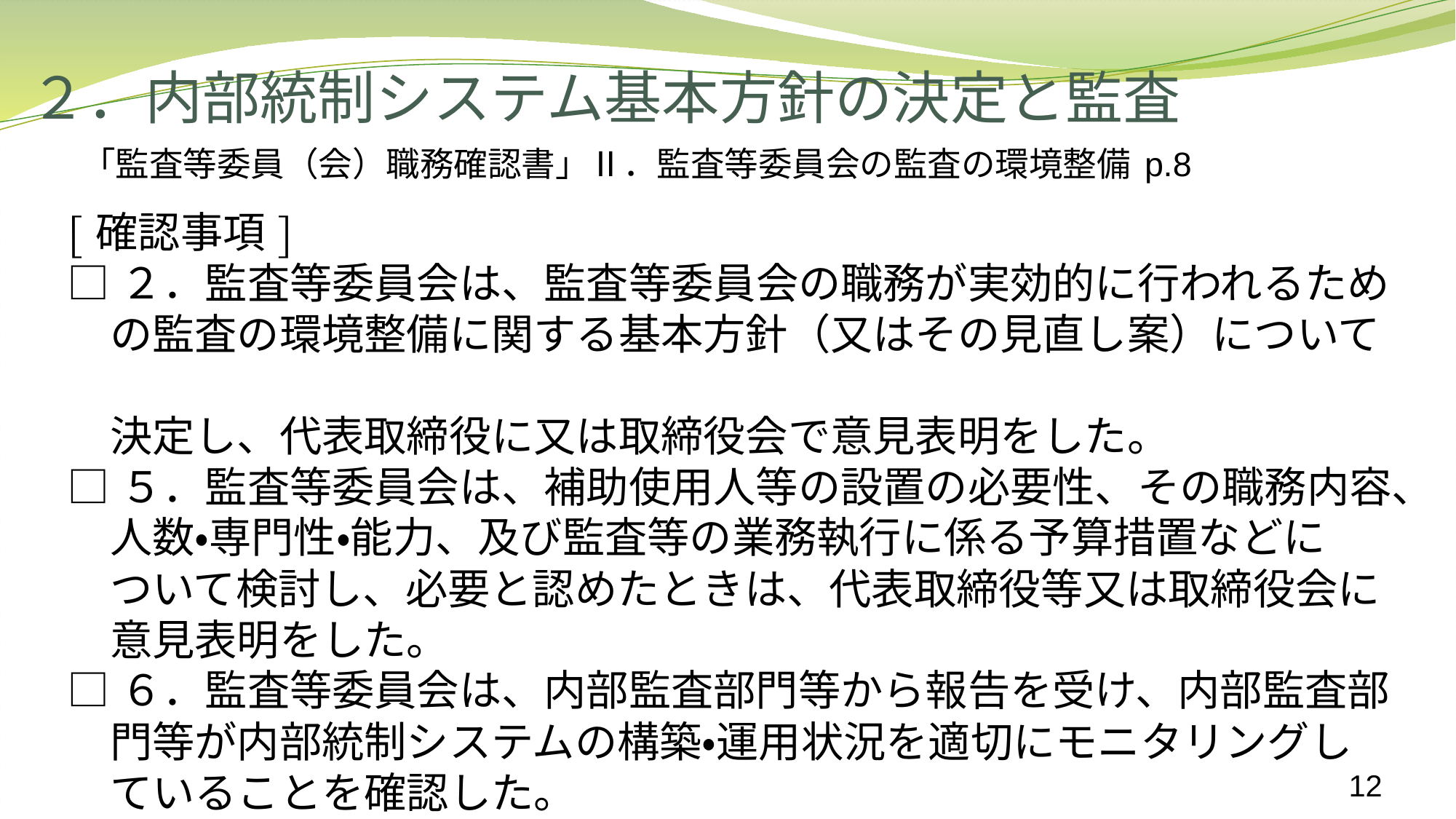

# ２．内部統制システム基本方針の決定と監査
 「監査等委員（会）職務確認書」Ⅱ．監査等委員会の監査の環境整備 p.8
[確認事項]
□２．監査等委員会は、監査等委員会の職務が実効的に行われるため
　の監査の環境整備に関する基本方針（又はその見直し案）について
　決定し、代表取締役に又は取締役会で意見表明をした。
□５．監査等委員会は、補助使用人等の設置の必要性、その職務内容、
　人数・専門性・能力、及び監査等の業務執行に係る予算措置などに
　ついて検討し、必要と認めたときは、代表取締役等又は取締役会に
　意見表明をした。
□６．監査等委員会は、内部監査部門等から報告を受け、内部監査部
　門等が内部統制システムの構築・運用状況を適切にモニタリングし
　ていることを確認した。

12